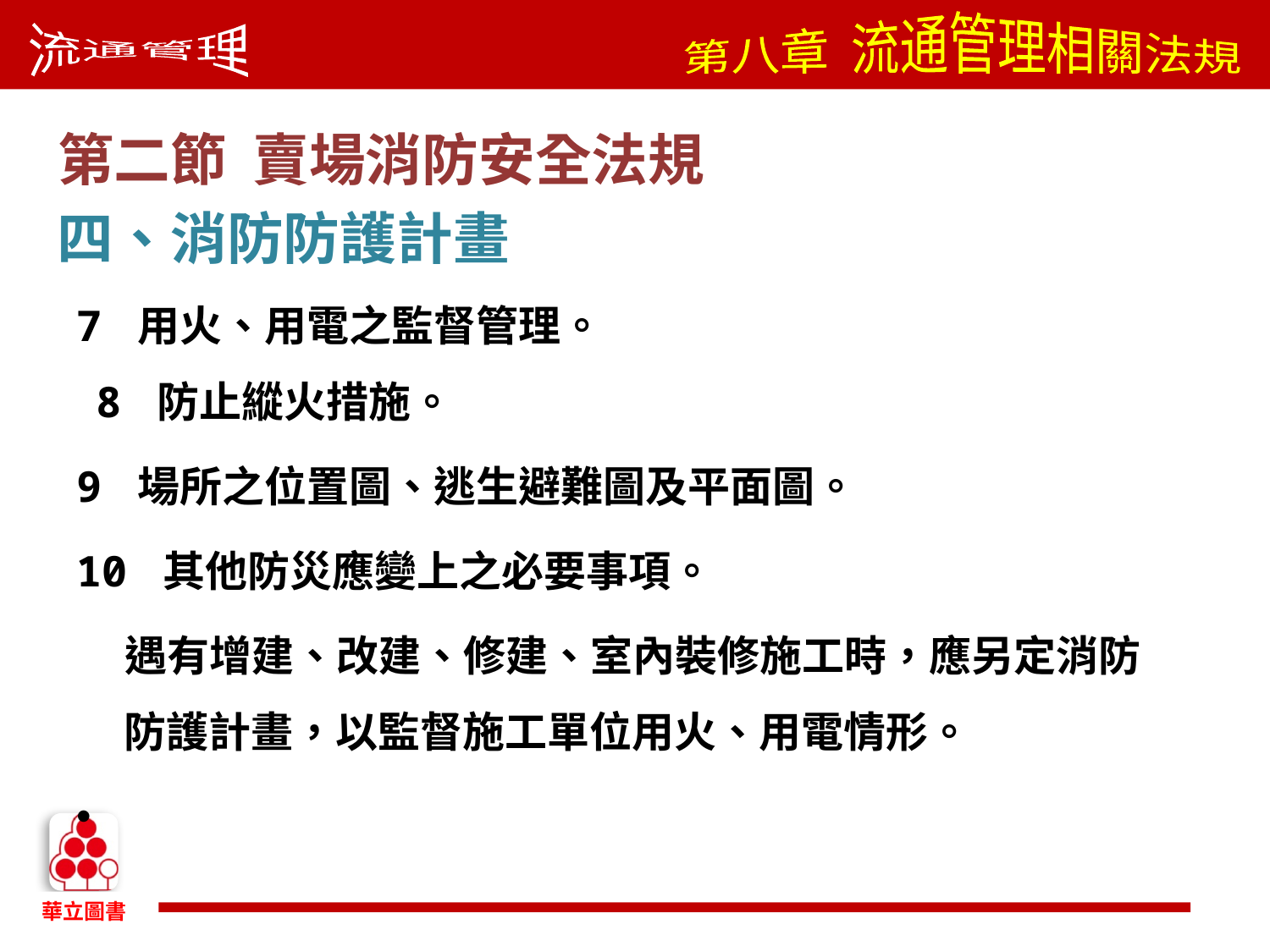

第二節  賣場消防安全法規
四、消防防護計畫
7 用火、用電之監督管理。                                                            8 防止縱火措施。
9 場所之位置圖、逃生避難圖及平面圖。
10 其他防災應變上之必要事項。
    遇有增建、改建、修建、室內裝修施工時，應另定消防防護計畫，以監督施工單位用火、用電情形。